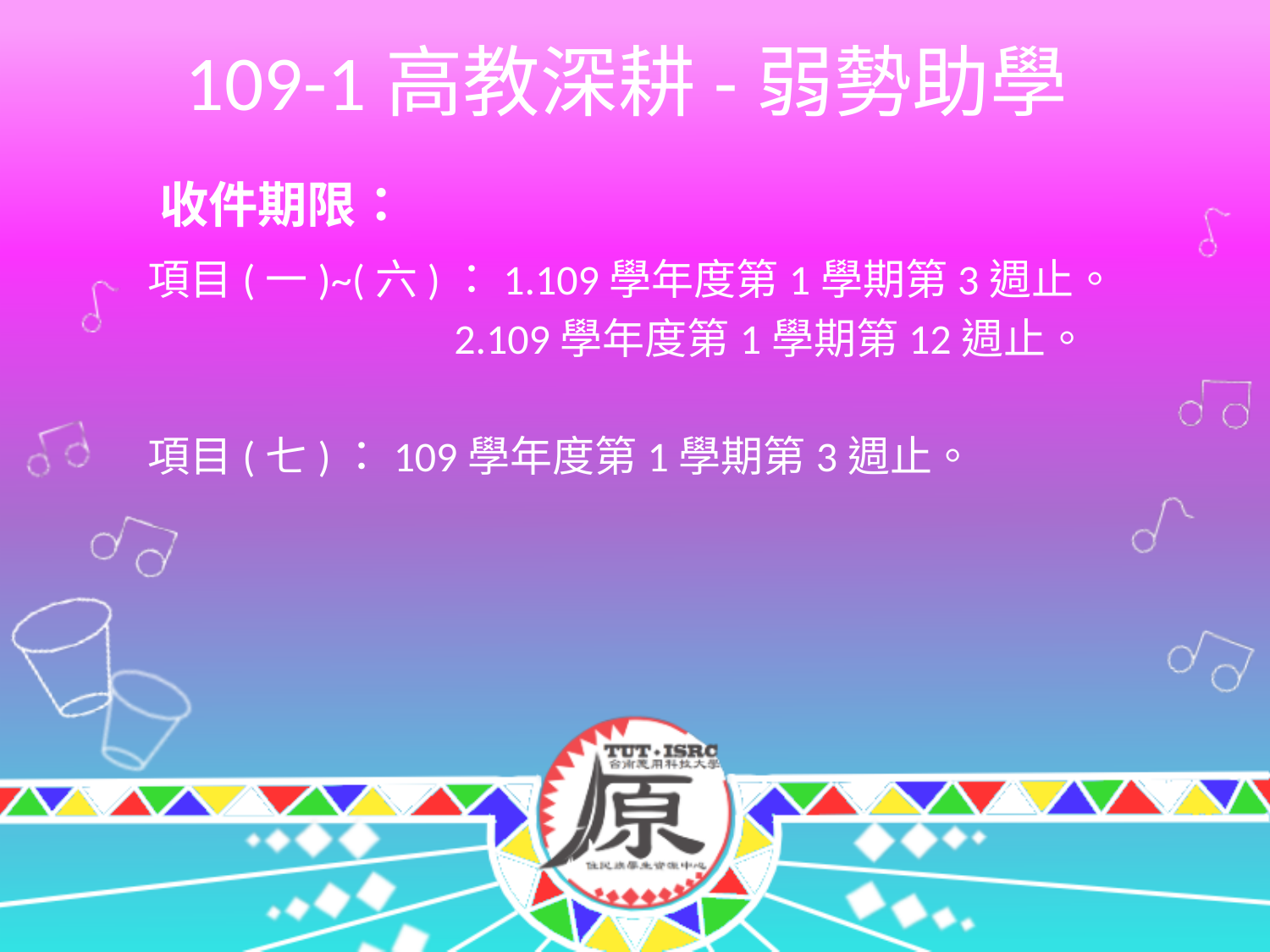

# 109-1高教深耕-弱勢助學
​收件期限：
項目(一)~(六)：1.109學年度第1學期第3週止。
　　　　　　　2.109學年度第1學期第12週止。

項目(七)：109學年度第1學期第3週止。